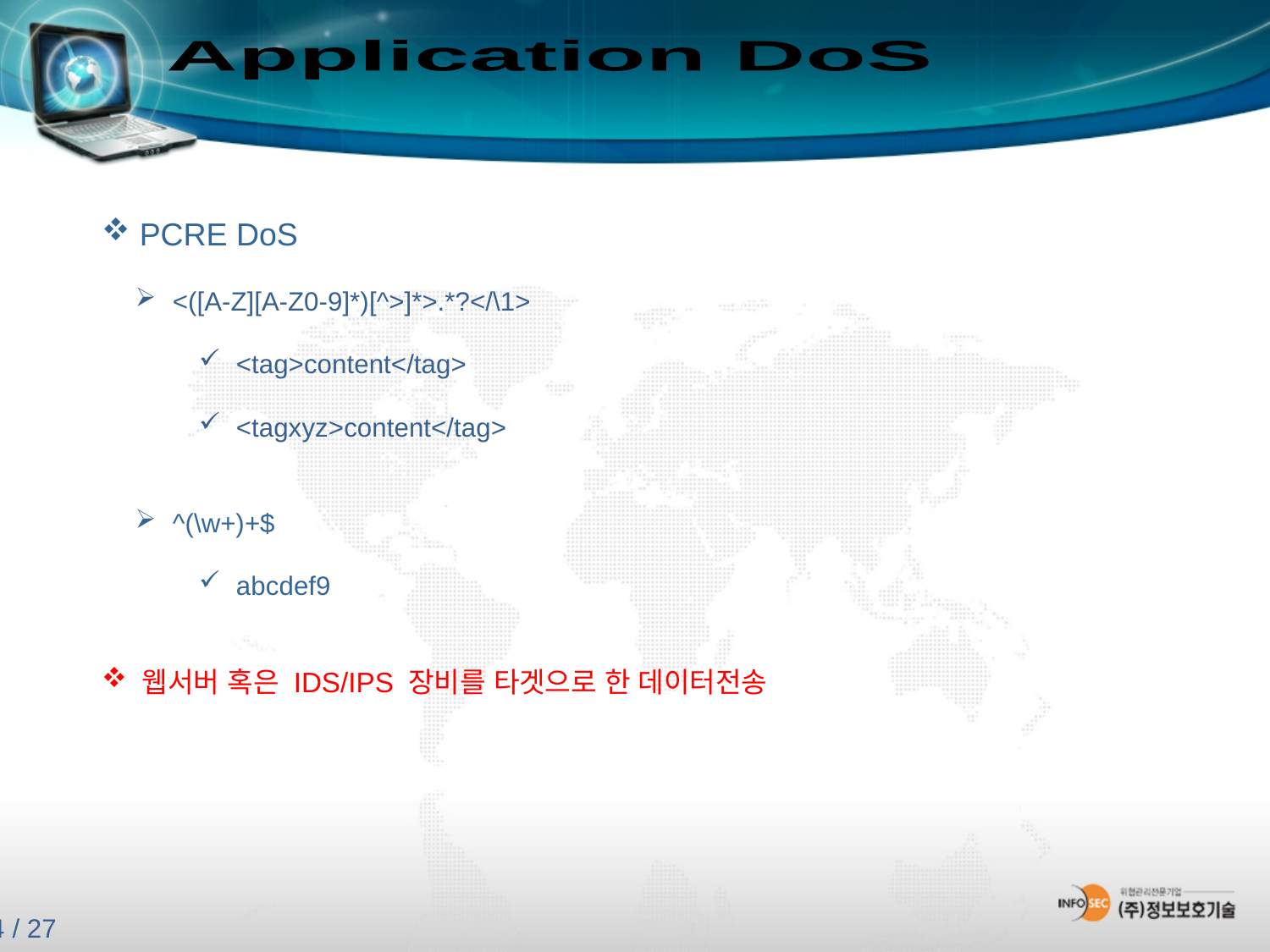

Application DoS
 PCRE DoS

 <([A-Z][A-Z0-9]*)[^>]*>.*?</\1>

 <tag>content</tag>

 <tagxyz>content</tag>

 ^(\w+)+$

 abcdef9

 웹서버 혹은 IDS/IPS 장비를 타겟으로 한 데이터전송

24 / 27